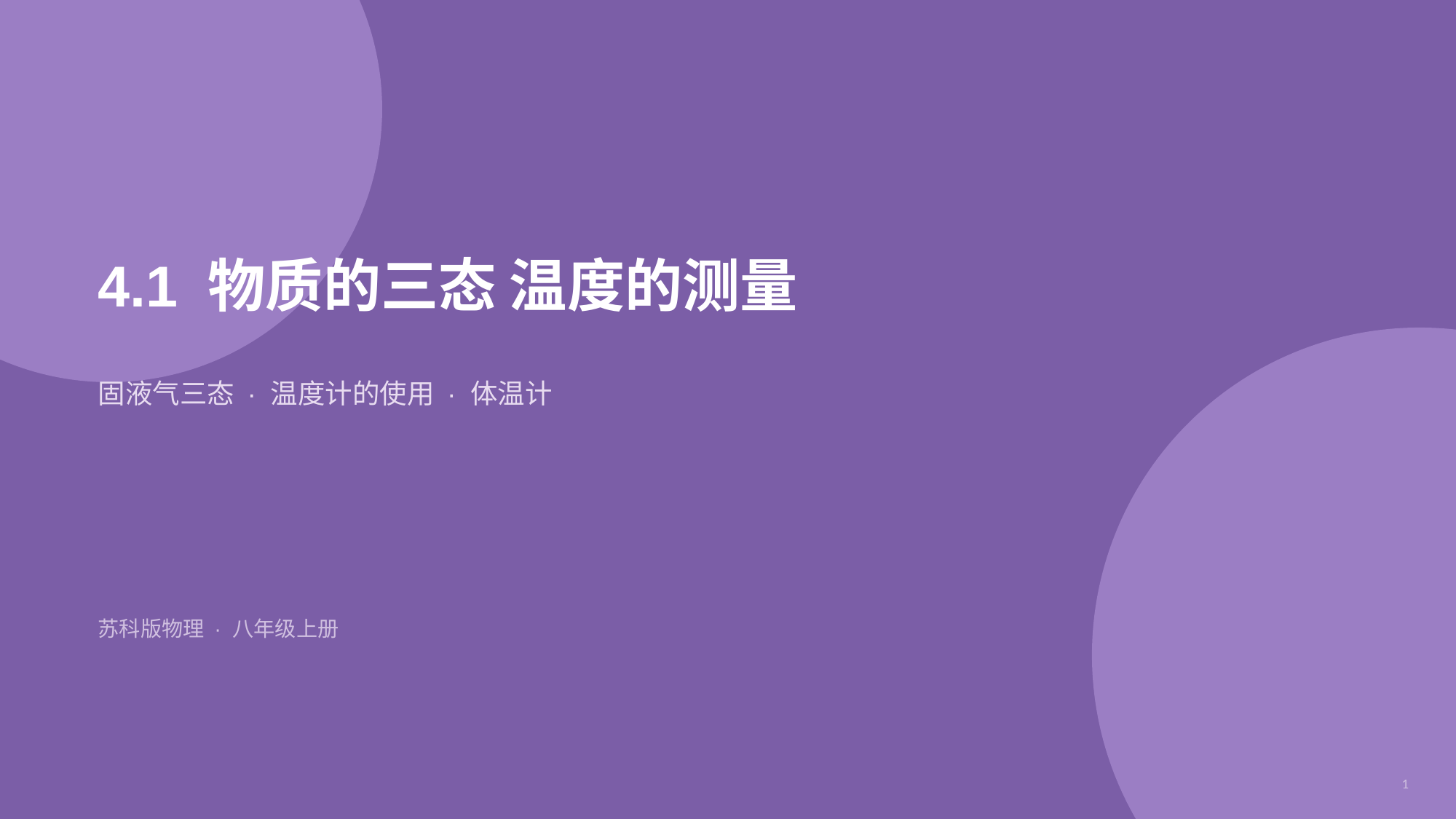

4.1 物质的三态 温度的测量

固液气三态 · 温度计的使用 · 体温计
苏科版物理 · 八年级上册
1